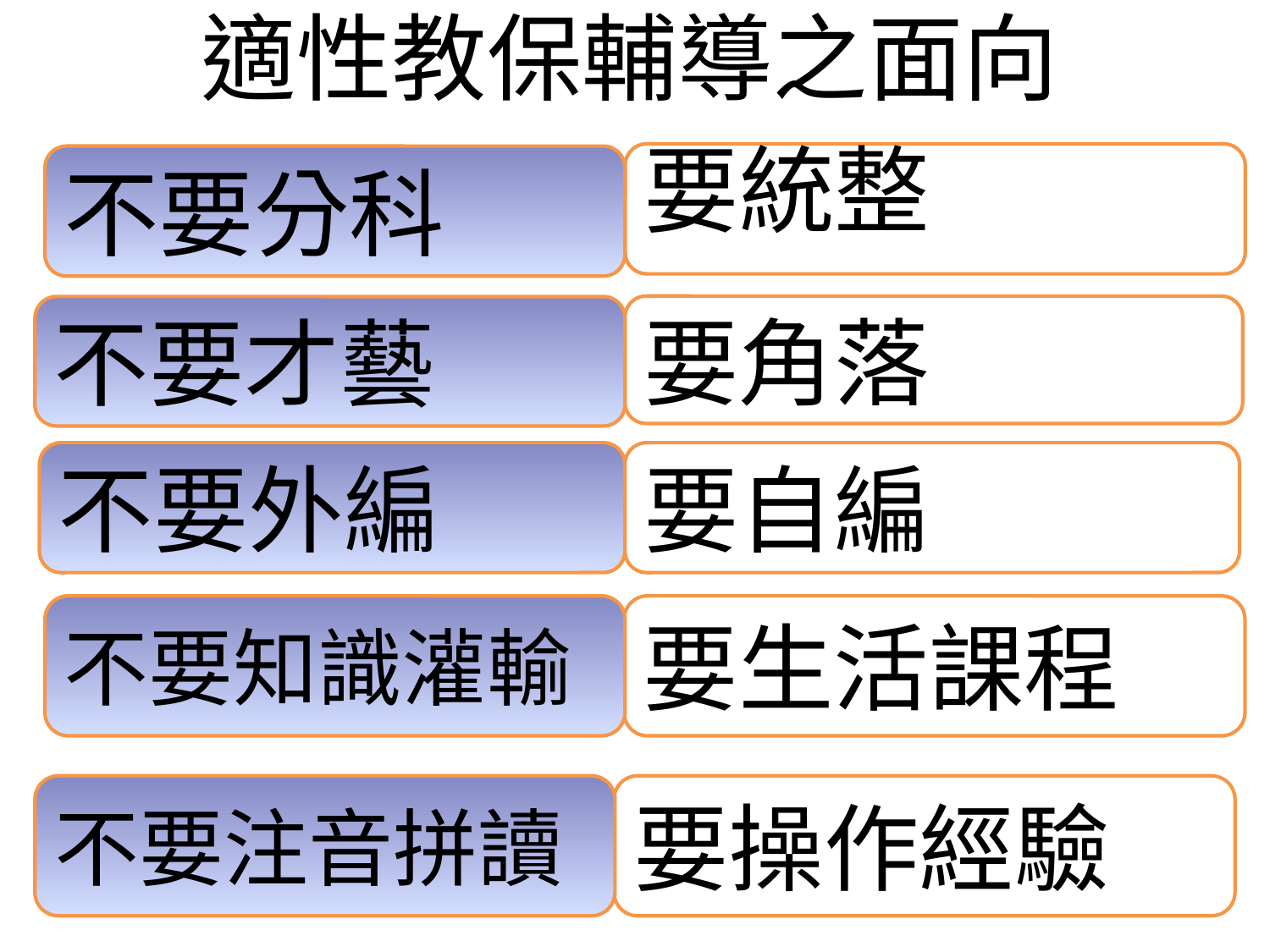

# 適性教保輔導之面向
要統整

不要分科
要角落
不要才藝
不要外編
要自編
不要知識灌輸
要生活課程
不要注音拼讀
要操作經驗